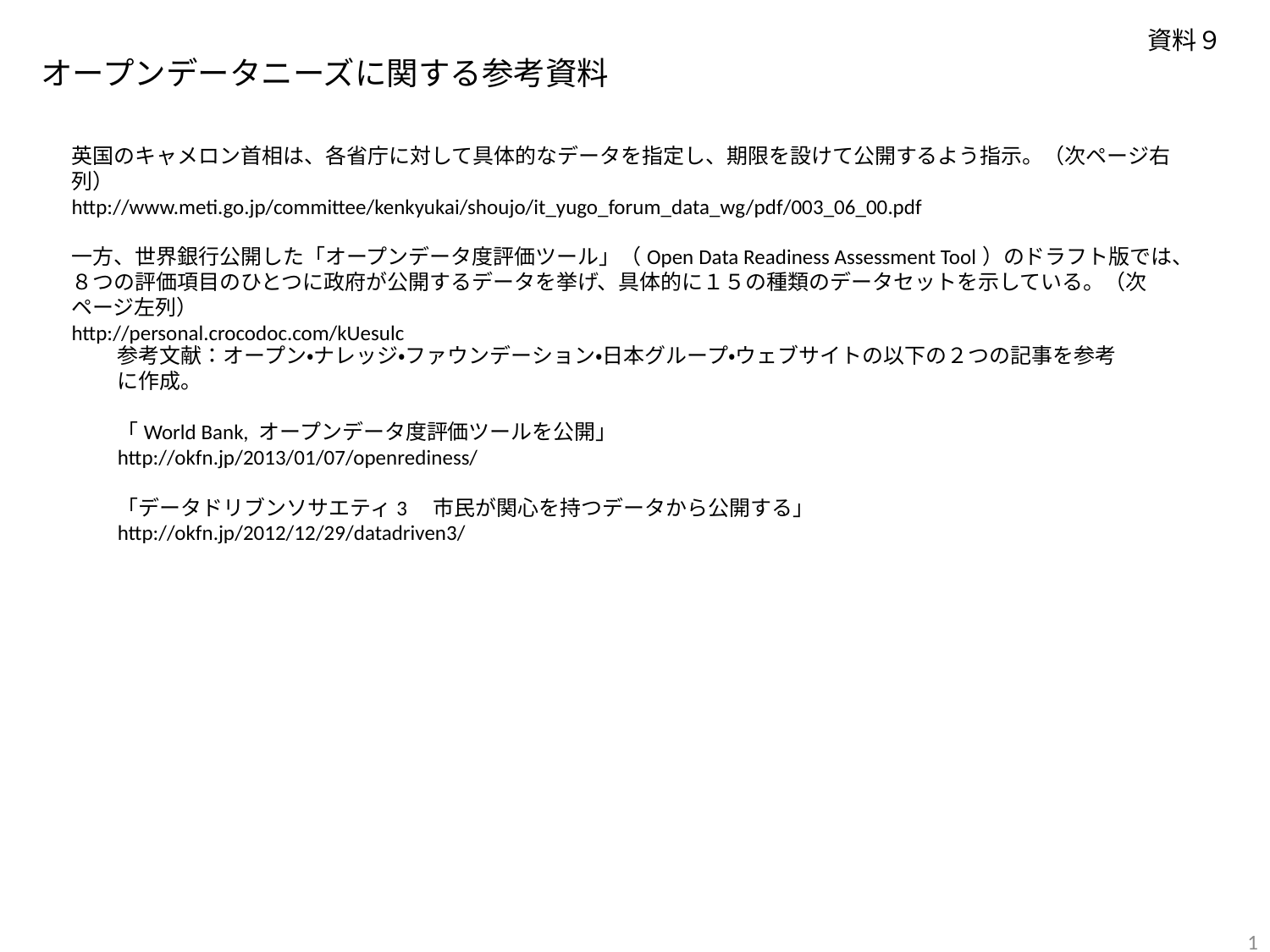

資料９
　オープンデータニーズに関する参考資料
英国のキャメロン首相は、各省庁に対して具体的なデータを指定し、期限を設けて公開するよう指示。（次ページ右列）
http://www.meti.go.jp/committee/kenkyukai/shoujo/it_yugo_forum_data_wg/pdf/003_06_00.pdf

一方、世界銀行公開した「オープンデータ度評価ツール」（Open Data Readiness Assessment Tool）のドラフト版では、８つの評価項目のひとつに政府が公開するデータを挙げ、具体的に１５の種類のデータセットを示している。（次ページ左列）
http://personal.crocodoc.com/kUesulc
参考文献：オープン・ナレッジ・ファウンデーション・日本グループ・ウェブサイトの以下の２つの記事を参考に作成。

「World Bank, オープンデータ度評価ツールを公開」
http://okfn.jp/2013/01/07/openrediness/

「データドリブンソサエティ3　市民が関心を持つデータから公開する」
http://okfn.jp/2012/12/29/datadriven3/
1